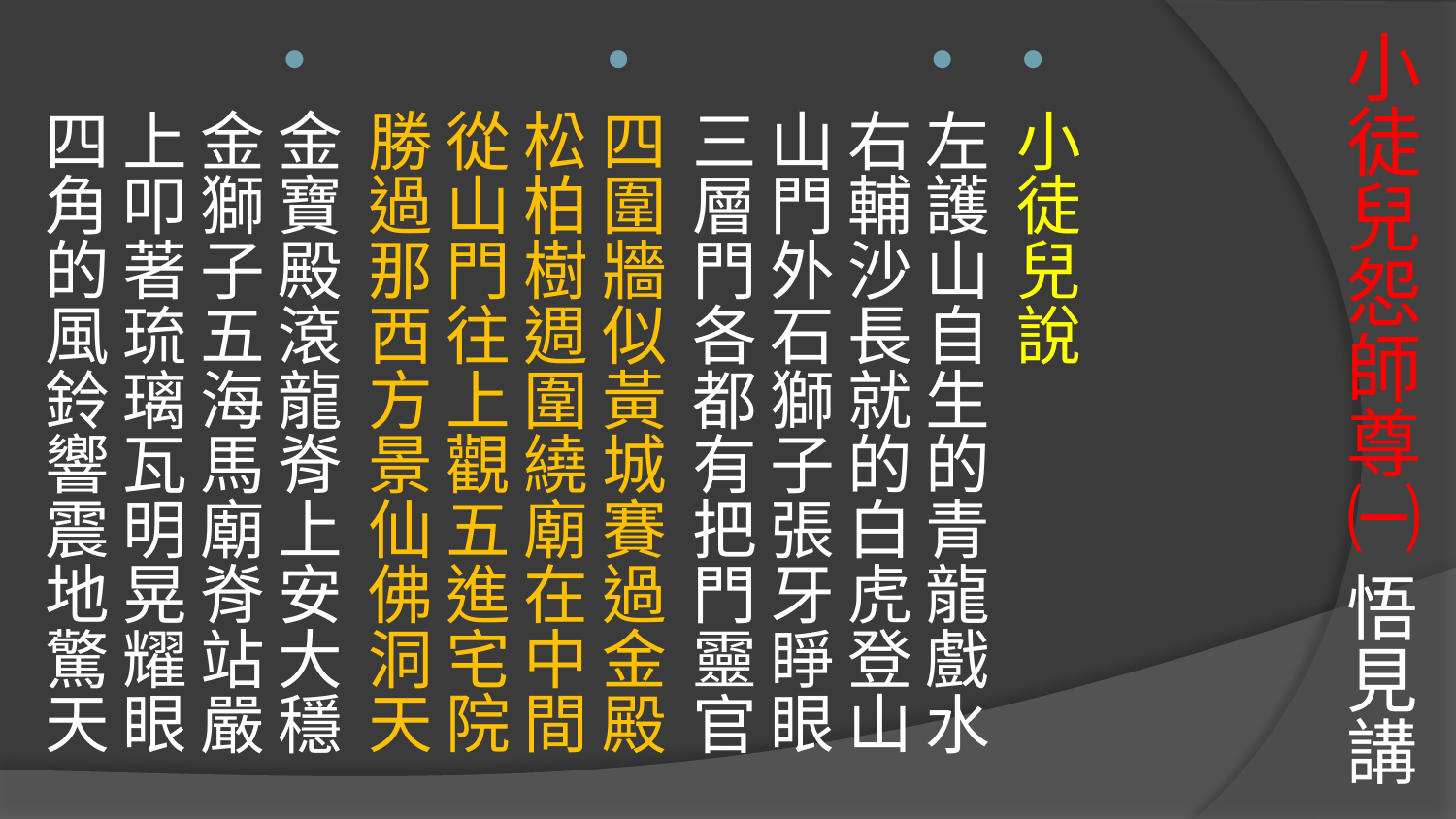

# 小徒兒怨師尊㈠ 悟見講
小徒兒說
左護山自生的青龍戲水
右輔沙長就的白虎登山
山門外石獅子張牙睜眼
三層門各都有把門靈官
四圍牆似黃城賽過金殿
松柏樹週圍繞廟在中間
從山門往上觀五進宅院
勝過那西方景仙佛洞天
金寶殿滾龍脊上安大穩
金獅子五海馬廟脊站嚴
上叩著琉璃瓦明晃耀眼
四角的風鈴響震地驚天